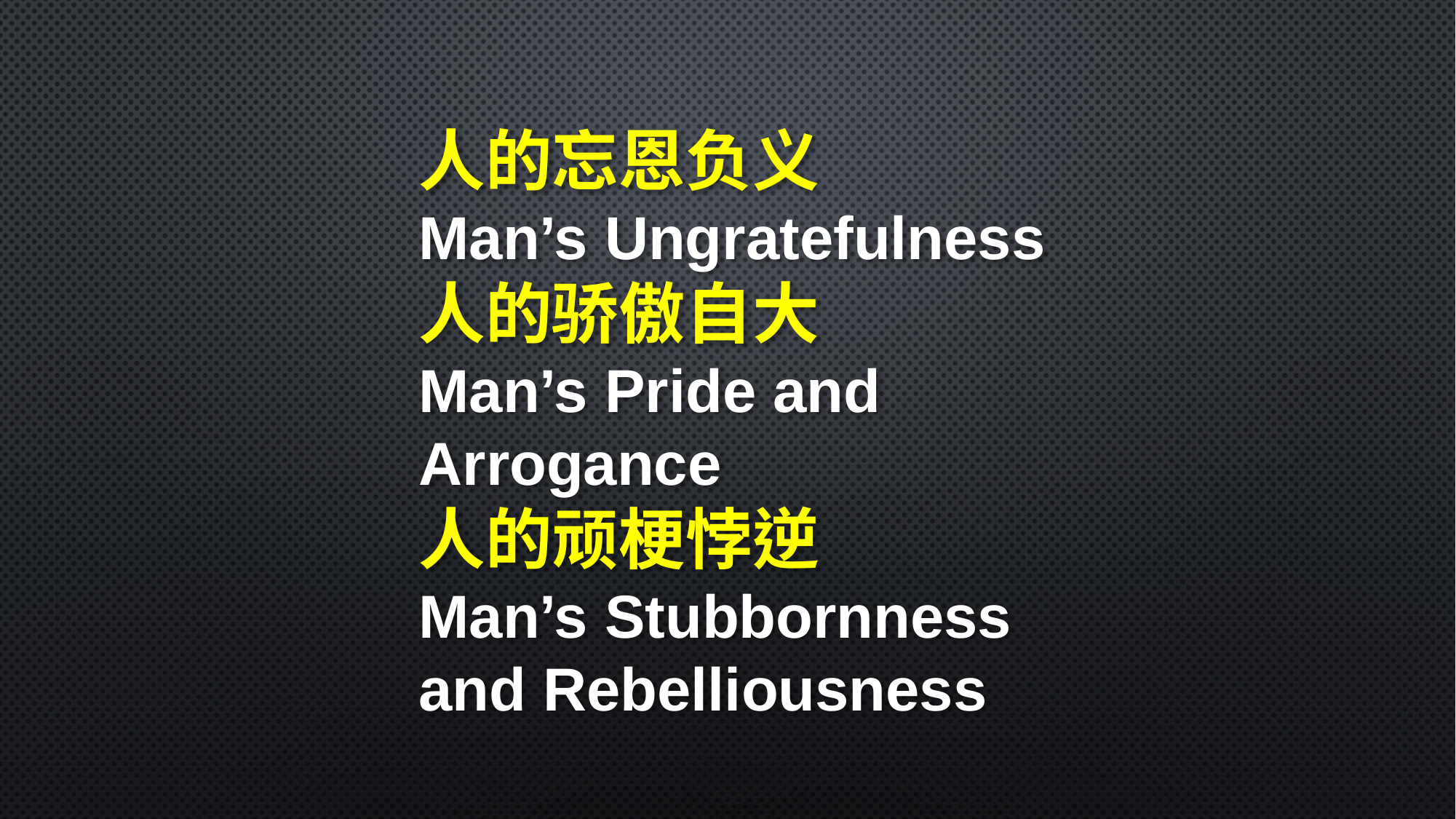

人的忘恩负义
Man’s Ungratefulness
人的骄傲自大
Man’s Pride and Arrogance
人的顽梗悖逆
Man’s Stubbornness
and Rebelliousness